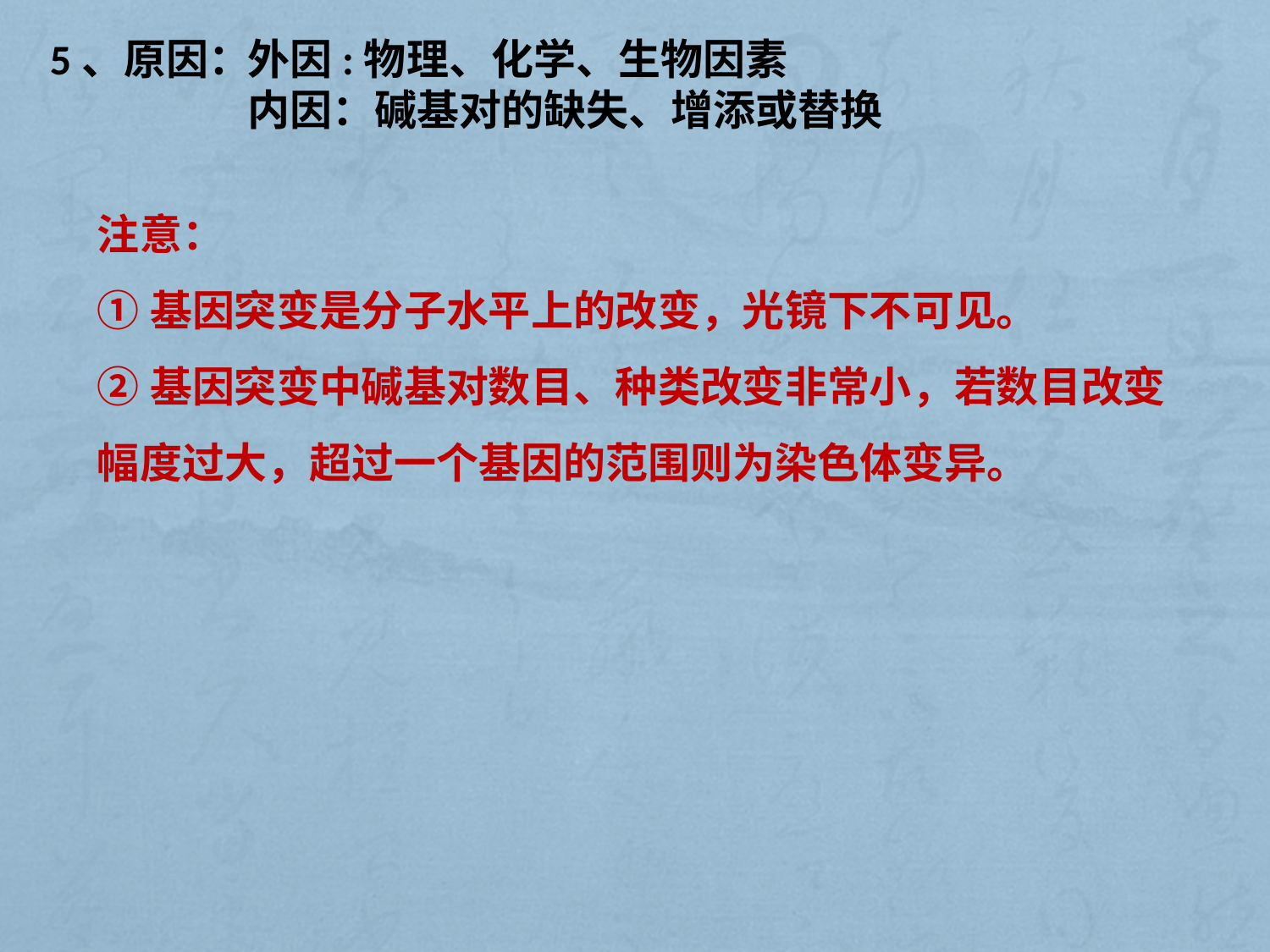

5、原因：
外因:物理、化学、生物因素
内因：碱基对的缺失、增添或替换
注意：
①基因突变是分子水平上的改变，光镜下不可见。
②基因突变中碱基对数目、种类改变非常小，若数目改变幅度过大，超过一个基因的范围则为染色体变异。